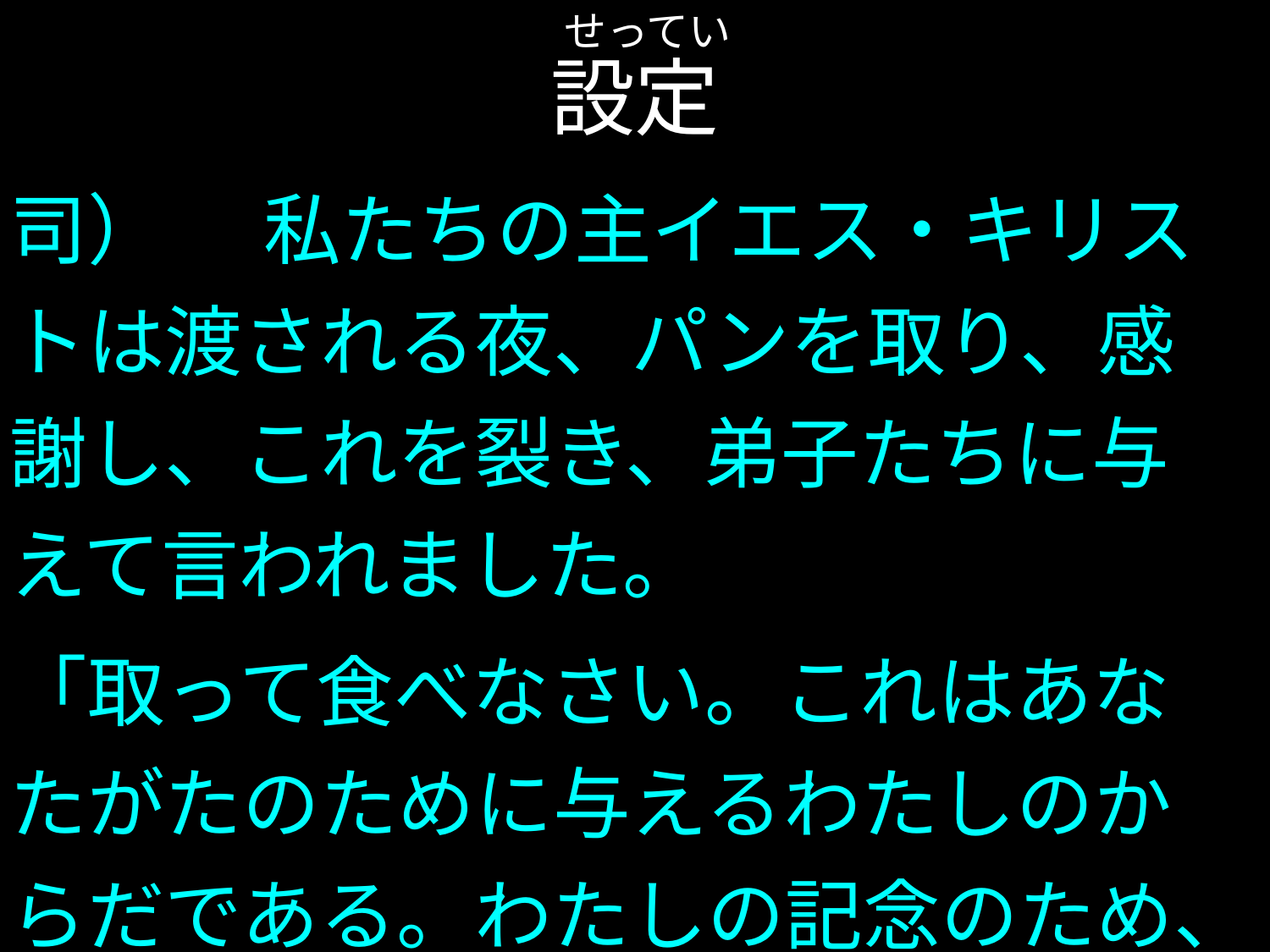

せってい
# 設定
司）	私たちの主イエス・キリストは渡される夜、パンを取り、感謝し、これを裂き、弟子たちに与えて言われました。
「取って食べなさい。これはあなたがたのために与えるわたしのからだである。わたしの記念のため、これを行いなさい」。